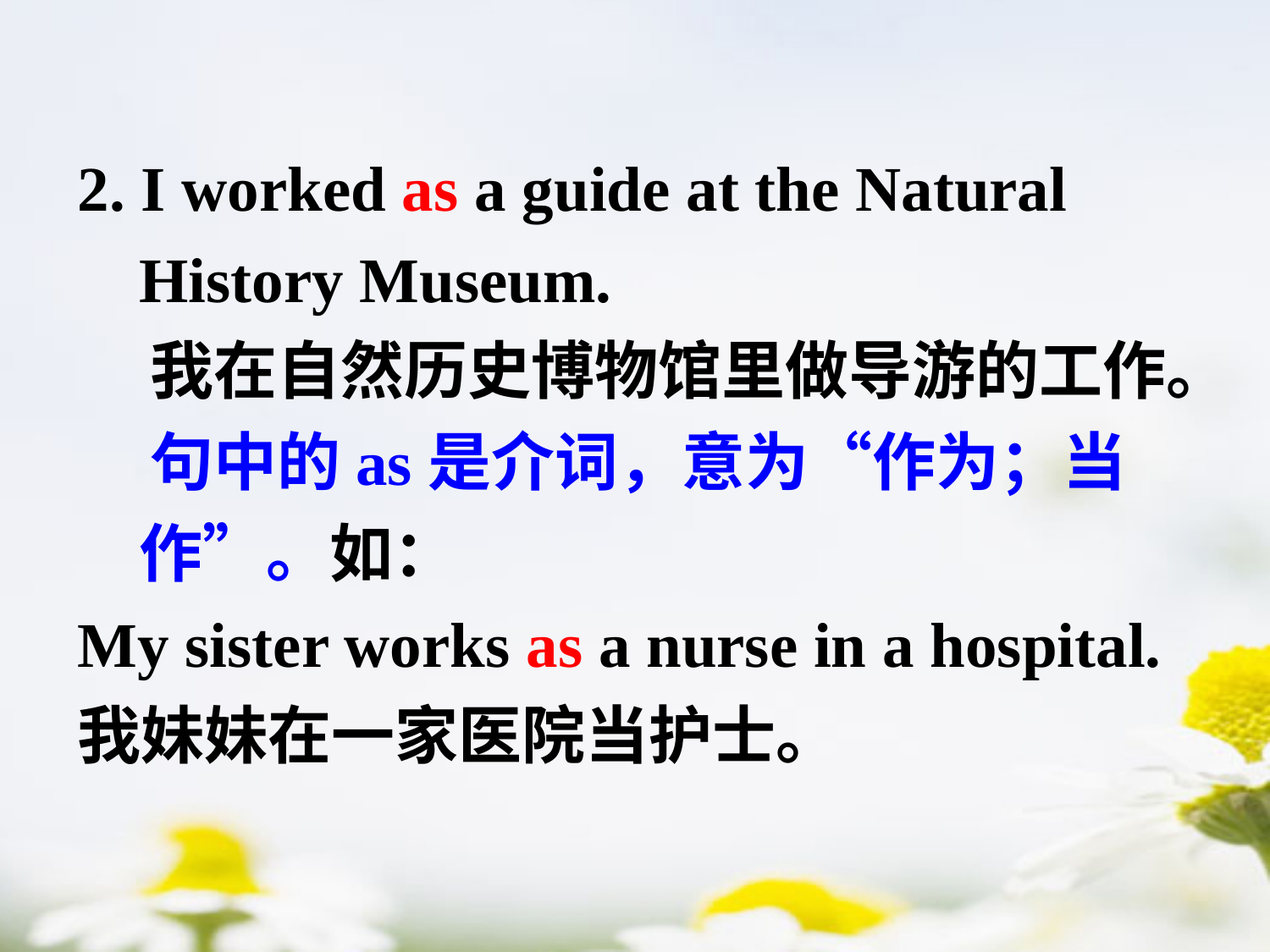

2. I worked as a guide at the Natural History Museum.
    我在自然历史博物馆里做导游的工作。
    句中的as是介词，意为“作为；当作”。如：
My sister works as a nurse in a hospital.
我妹妹在一家医院当护士。